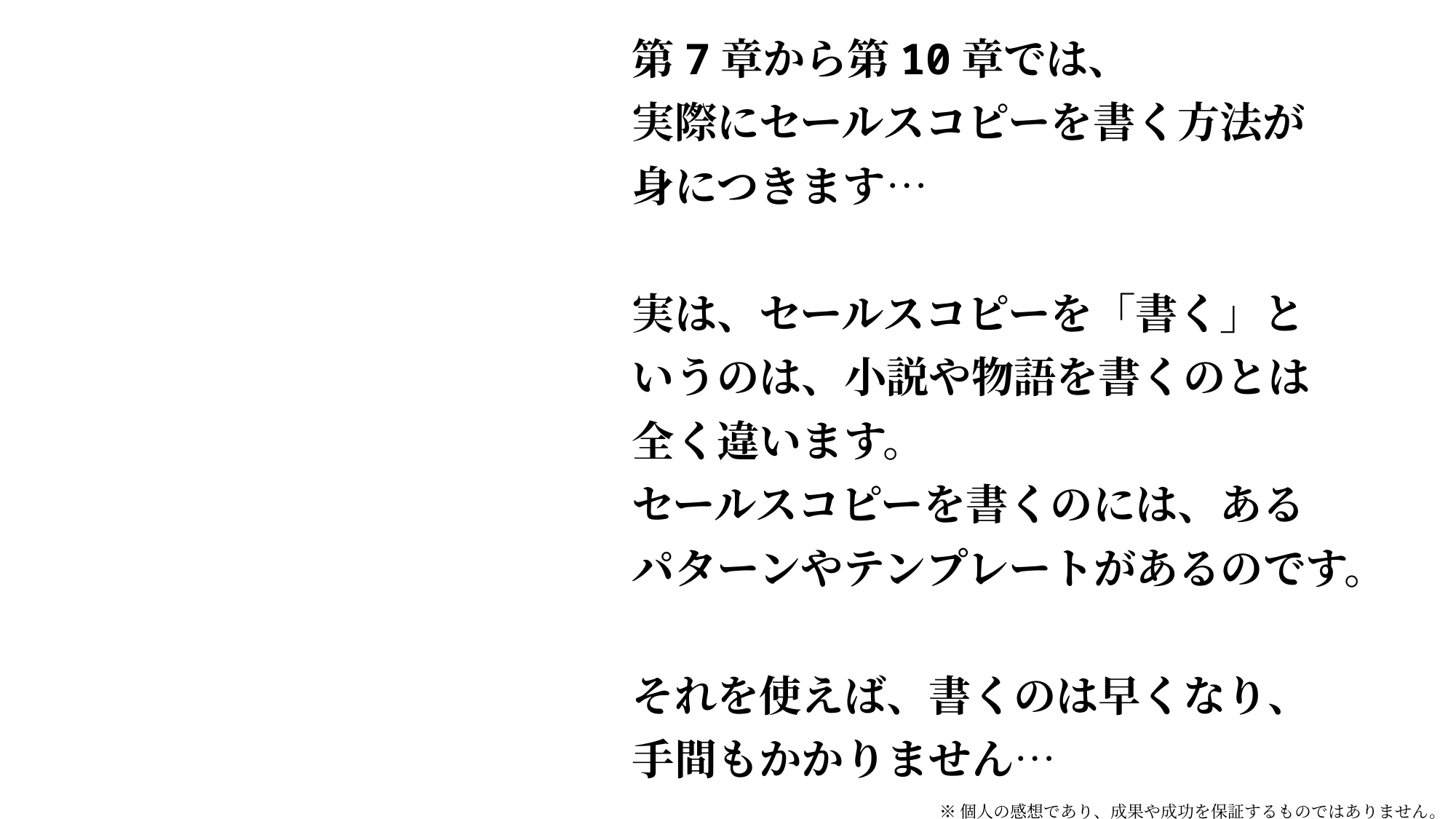

第7章から第10章では、
実際にセールスコピーを書く方法が
身につきます…

実は、セールスコピーを「書く」と
いうのは、小説や物語を書くのとは
全く違います。
セールスコピーを書くのには、ある
パターンやテンプレートがあるのです。

それを使えば、書くのは早くなり、
手間もかかりません…
※個人の感想であり、成果や成功を保証するものではありません。